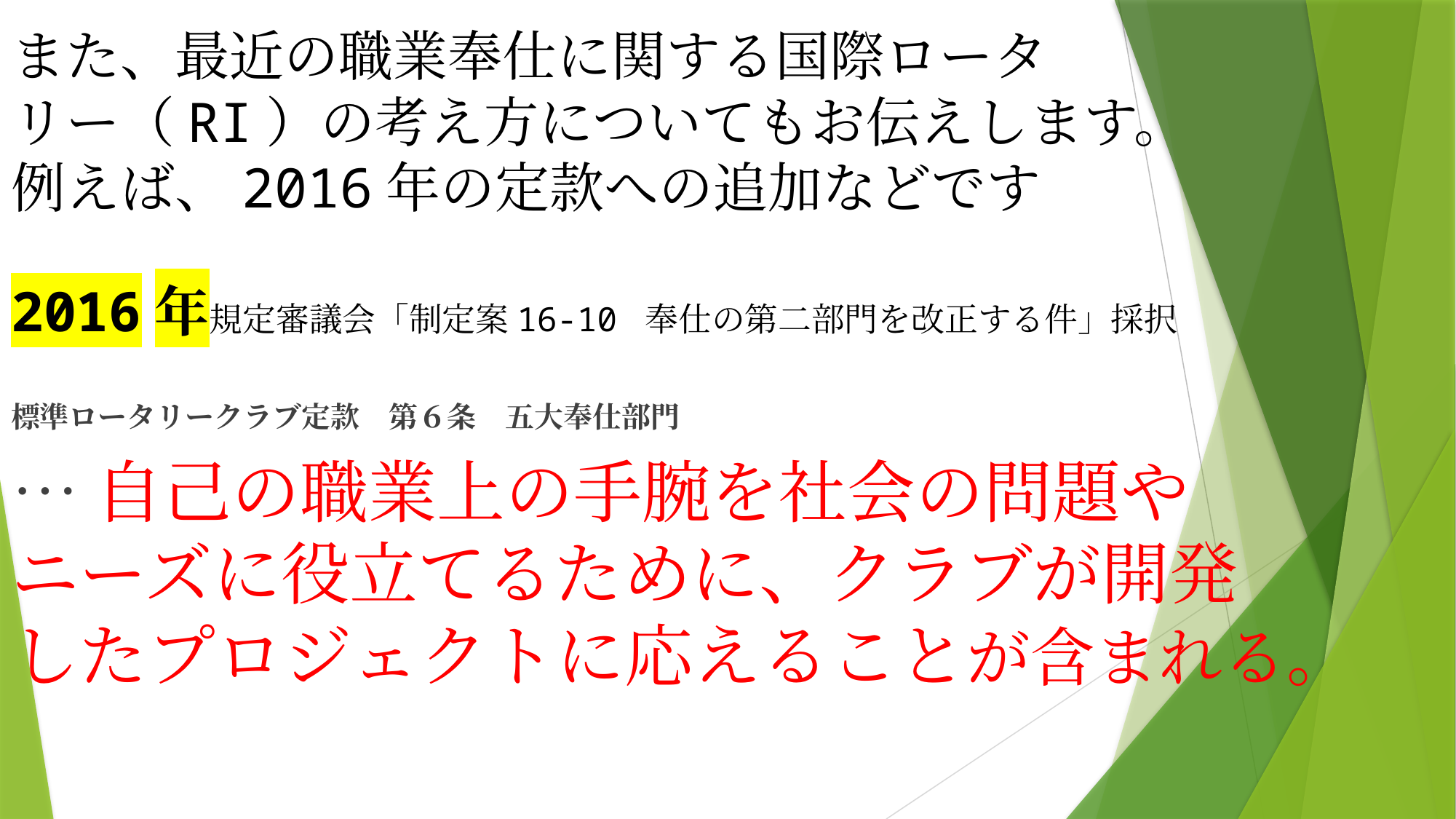

また、最近の職業奉仕に関する国際ロータリー（RI）の考え方についてもお伝えします。
例えば、2016年の定款への追加などです
# 2016年規定審議会「制定案16-10 奉仕の第二部門を改正する件」採択
標準ロータリークラブ定款　第６条　五大奉仕部門
…自己の職業上の手腕を社会の問題や
ニーズに役立てるために、クラブが開発
したプロジェクトに応えることが含まれる。